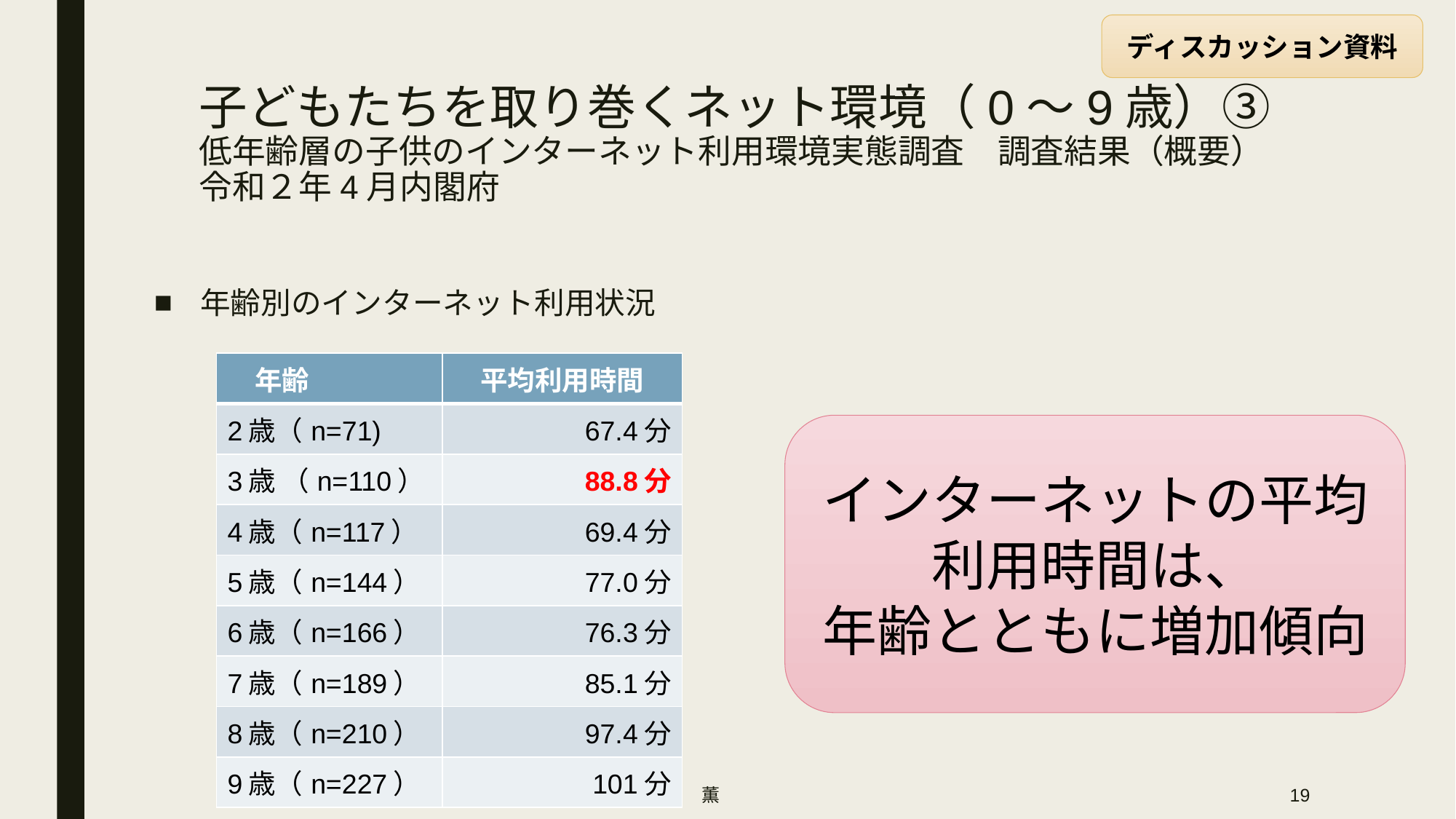

ディスカッション資料
# 子どもたちを取り巻くネット環境（0～9歳）③ 低年齢層の子供のインターネット利用環境実態調査　調査結果（概要） 令和２年4月内閣府
年齢別のインターネット利用状況
| 年齢 | 平均利用時間 |
| --- | --- |
| 2歳（n=71) | 67.4分 |
| 3歳 （n=110） | 88.8分 |
| 4歳（n=117） | 69.4分 |
| 5歳（n=144） | 77.0分 |
| 6歳（n=166） | 76.3分 |
| 7歳（n=189） | 85.1分 |
| 8歳（n=210） | 97.4分 |
| 9歳（n=227） | 101分 |
インターネットの平均利用時間は、
年齢とともに増加傾向
岐阜県乳幼児教育・保育セミナー＠大西　薫
19